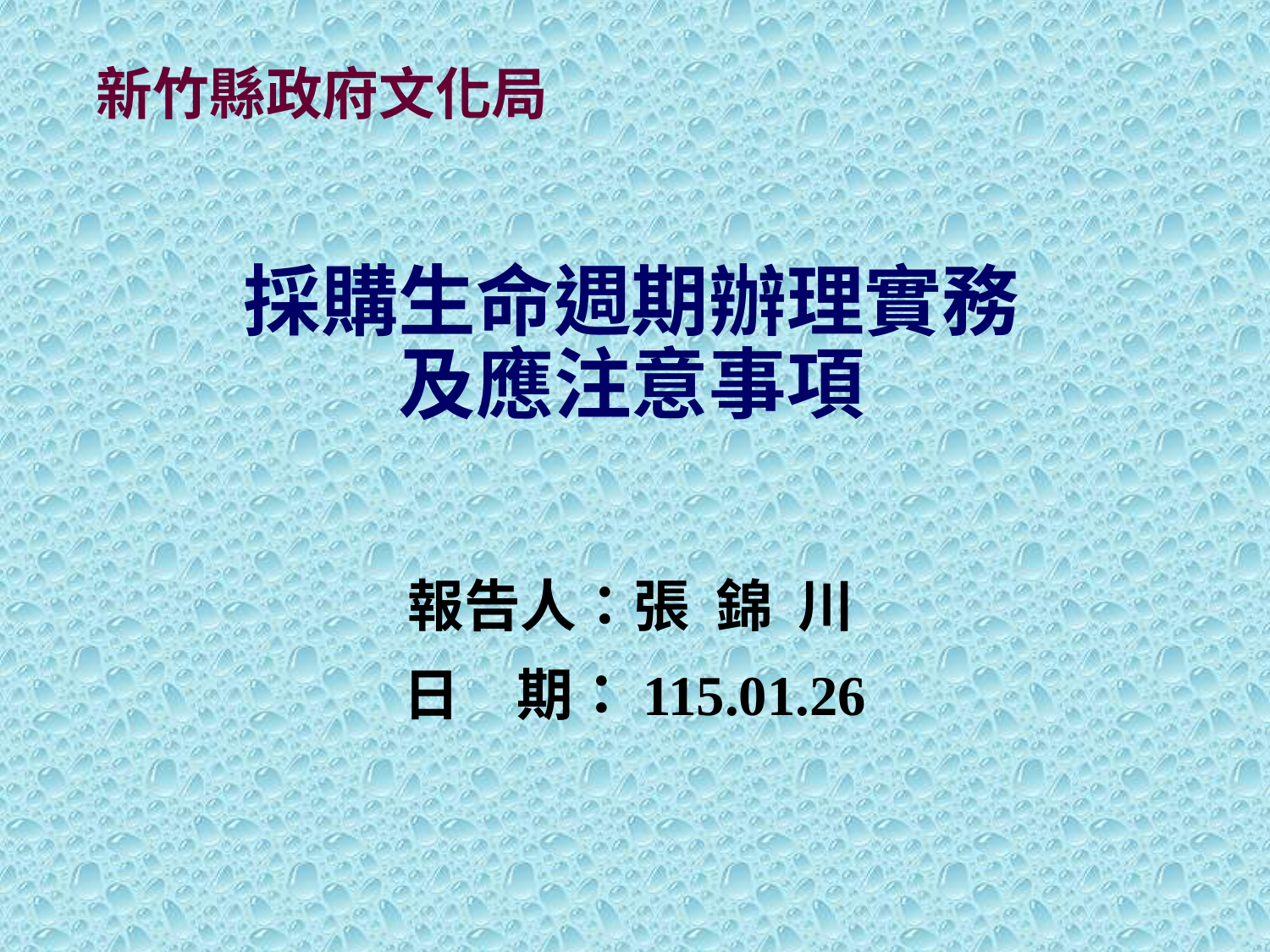

新竹縣政府文化局
# 採購生命週期辦理實務及應注意事項
報告人：張  錦  川
日　期：115.01.26